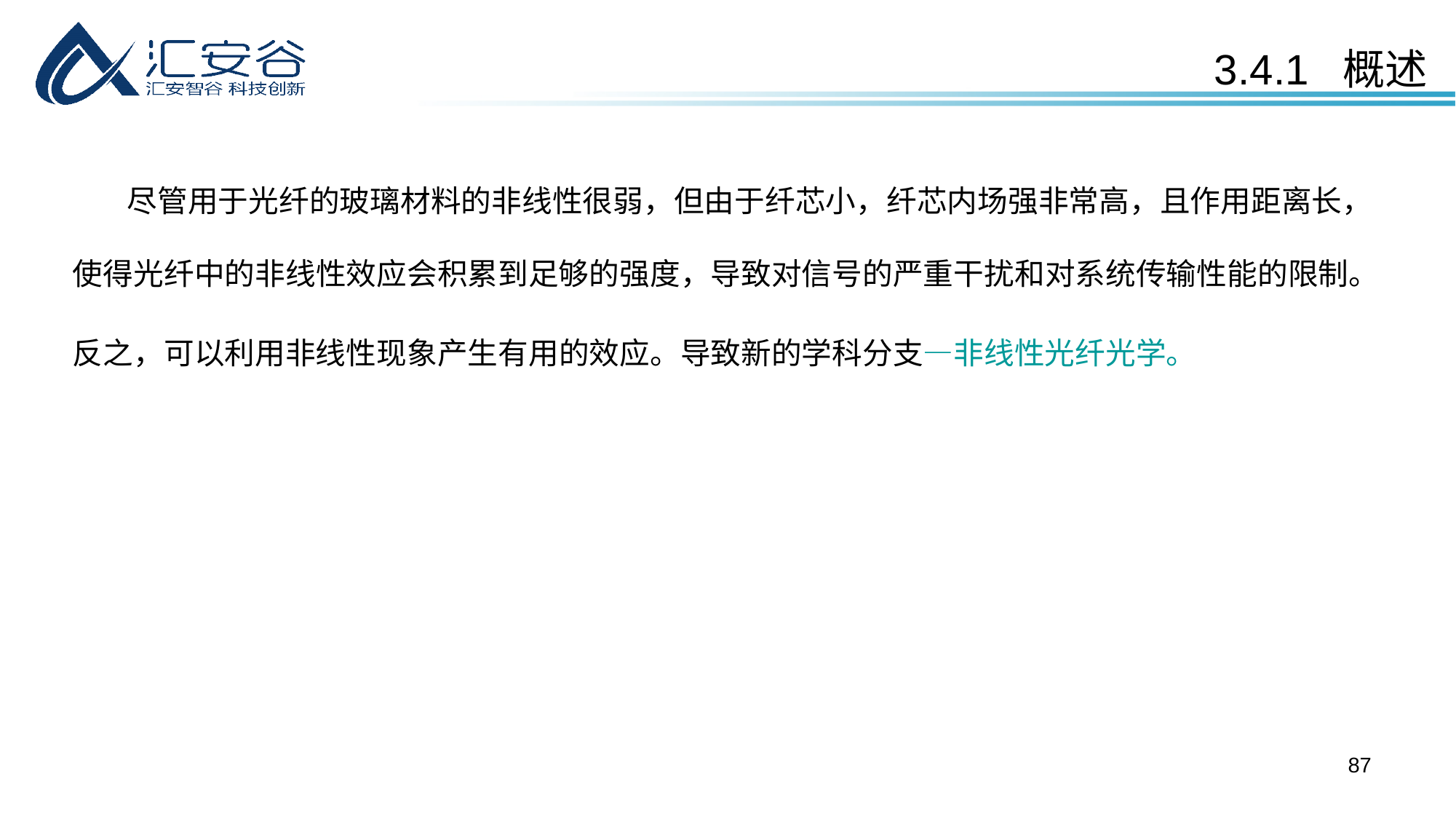

3.4.1  概述
       尽管用于光纤的玻璃材料的非线性很弱，但由于纤芯小，纤芯内场强非常高，且作用距离长，使得光纤中的非线性效应会积累到足够的强度，导致对信号的严重干扰和对系统传输性能的限制。
反之，可以利用非线性现象产生有用的效应。导致新的学科分支—非线性光纤光学。
87